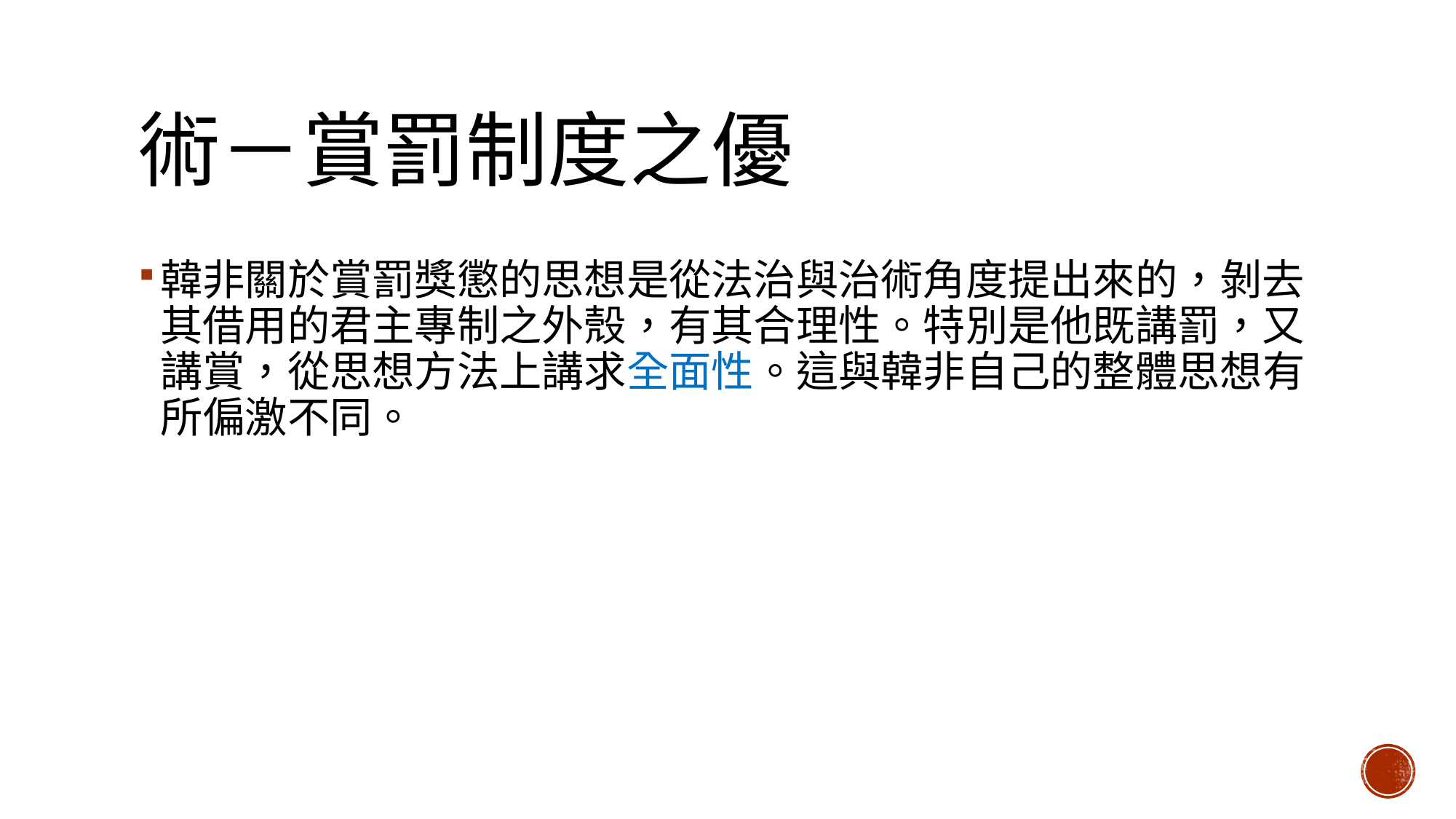

# 術－賞罰制度之優
韓非關於賞罰獎懲的思想是從法治與治術角度提出來的，剝去其借用的君主專制之外殼，有其合理性。特別是他既講罰，又講賞，從思想方法上講求全面性。這與韓非自己的整體思想有所偏激不同。